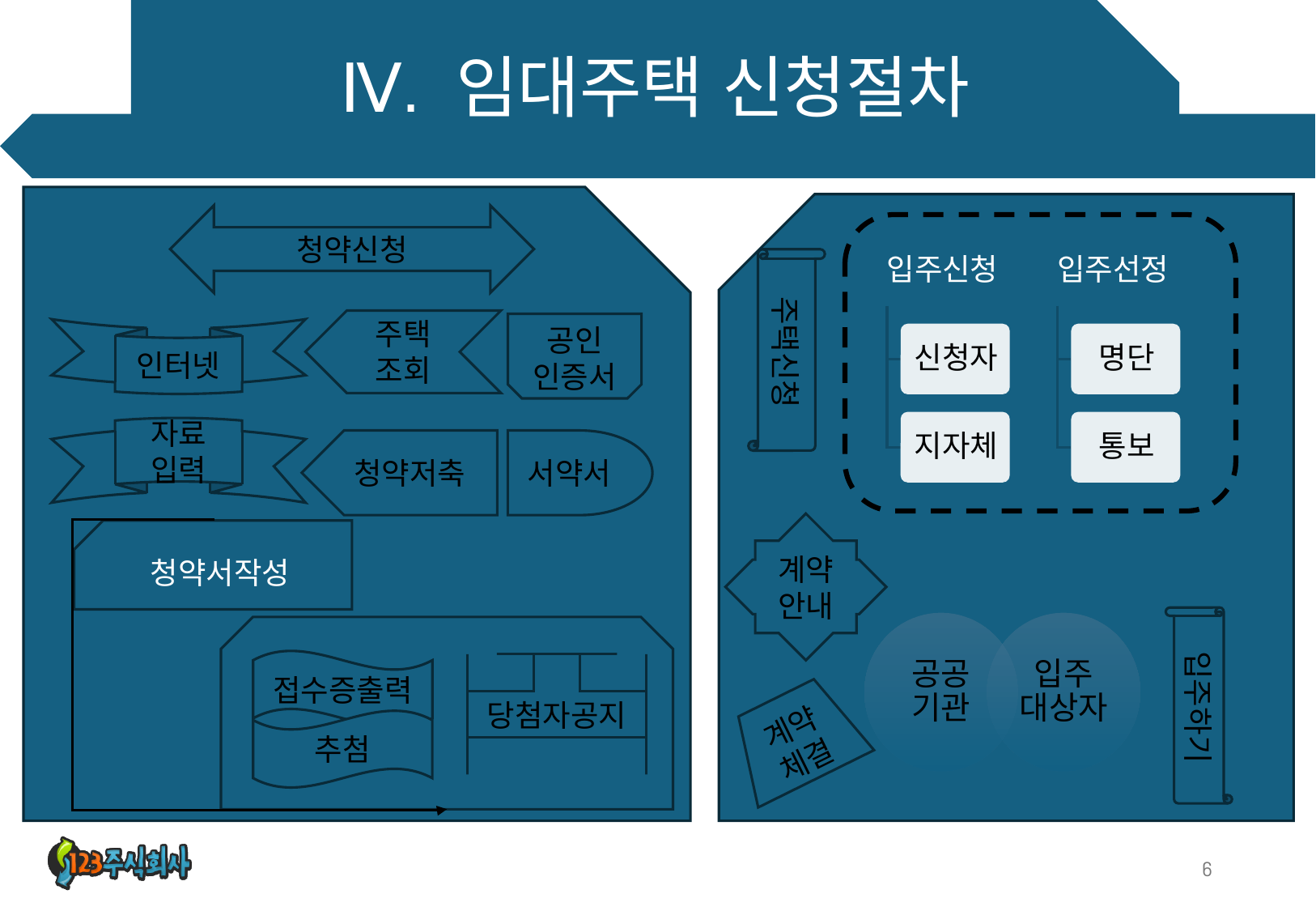

# Ⅳ. 임대주택 신청절차

청약신청
주택
조회

공인
인증서
인터넷
자료
입력
청약저축
서약서
청약서작성

접수증출력
추첨
당첨자공지

입주신청
신청자
지자체
입주선정
명단
통보
주택신청
계약
안내
입주하기
공공
기관
입주
대상자
계약
체결
6